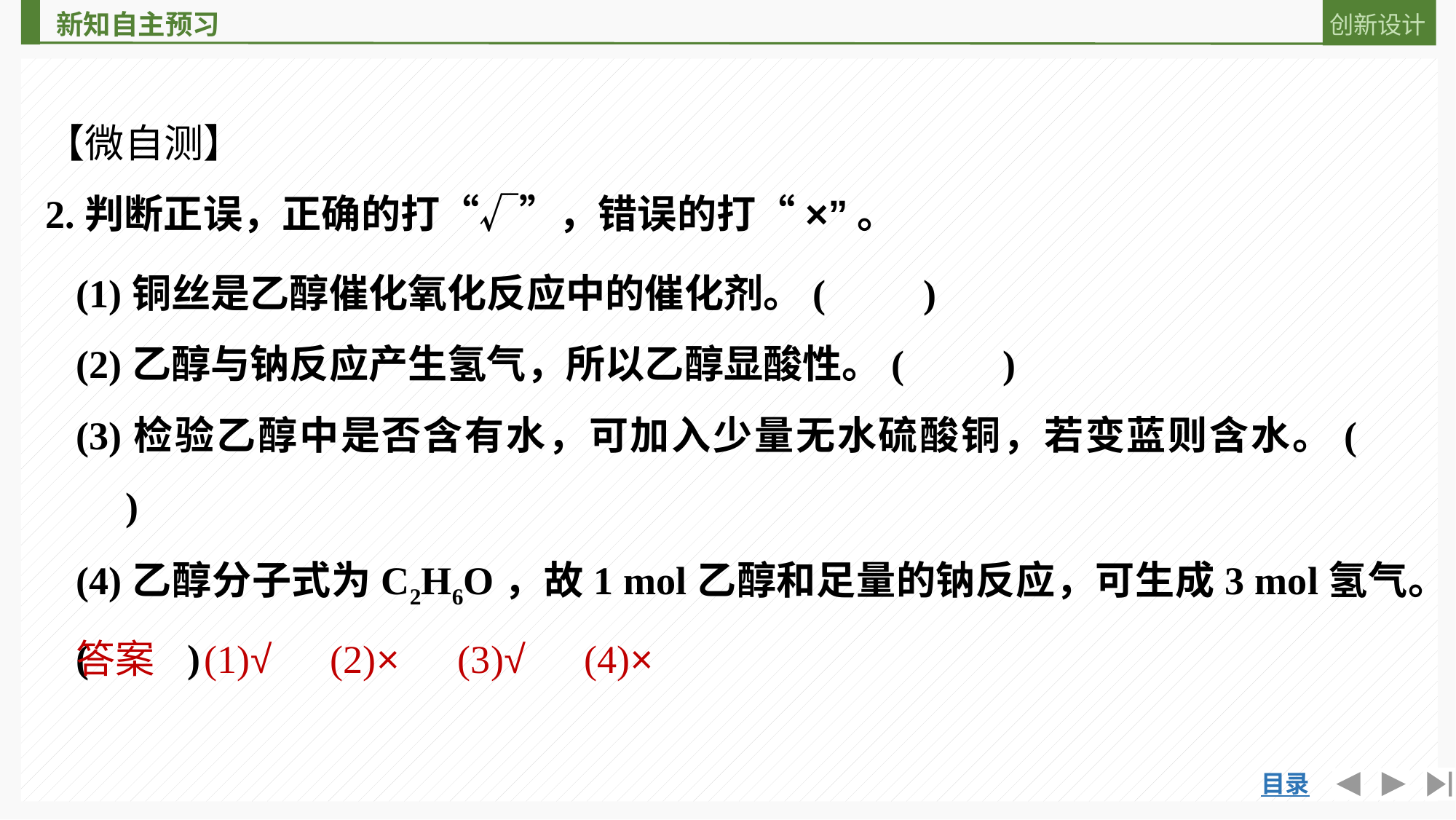

【微自测】
2.判断正误，正确的打“√”，错误的打“×”。
(1)铜丝是乙醇催化氧化反应中的催化剂。(　　)
(2)乙醇与钠反应产生氢气，所以乙醇显酸性。(　　)
(3)检验乙醇中是否含有水，可加入少量无水硫酸铜，若变蓝则含水。(　　)
(4)乙醇分子式为C2H6O，故1 mol乙醇和足量的钠反应，可生成3 mol氢气。(　　)
答案　(1)√　(2)×　(3)√　(4)×